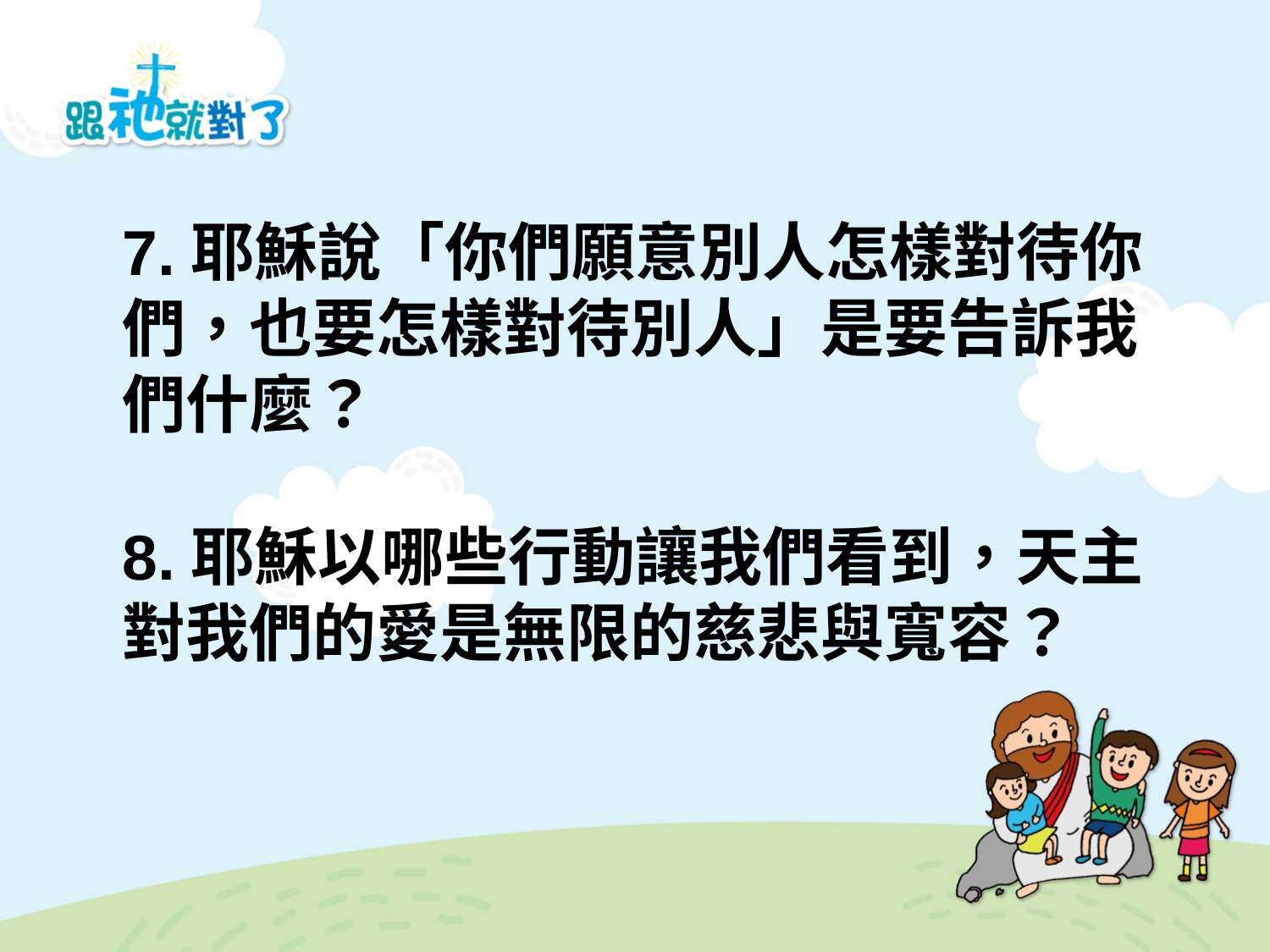

7.耶穌說「你們願意別人怎樣對待你們，也要怎樣對待別人」是要告訴我們什麼？

8.耶穌以哪些行動讓我們看到，天主對我們的愛是無限的慈悲與寬容？